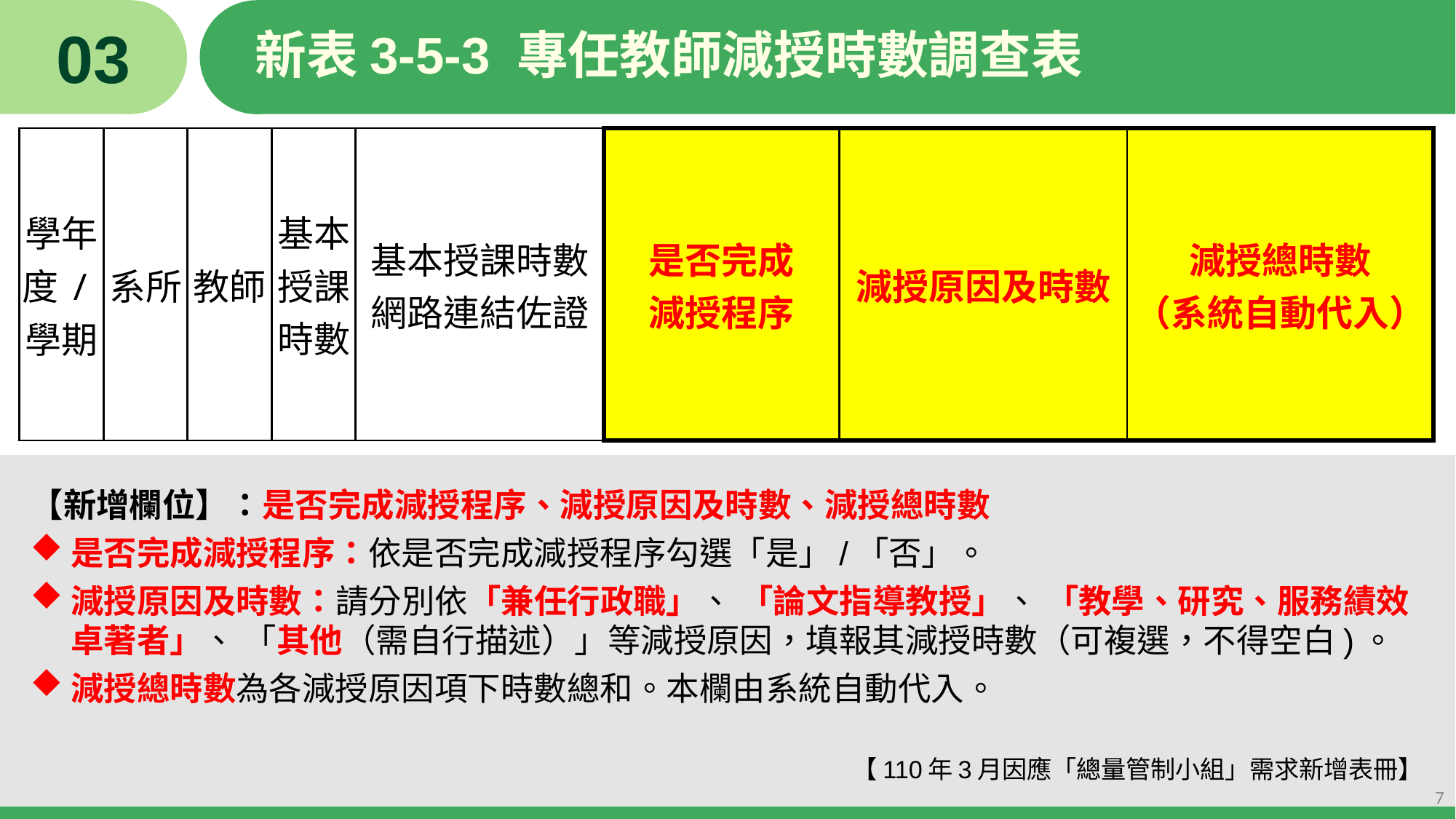

03
# 新表3-5-3 專任教師減授時數調查表
| 學年度/學期 | 系所 | 教師 | 基本授課時數 | 基本授課時數 網路連結佐證 | 是否完成 減授程序 | 減授原因及時數 | 減授總時數 （系統自動代入） |
| --- | --- | --- | --- | --- | --- | --- | --- |
【新增欄位】：是否完成減授程序、減授原因及時數、減授總時數
是否完成減授程序：依是否完成減授程序勾選「是」/「否」。
減授原因及時數：請分別依「兼任行政職」、 「論文指導教授」、 「教學、研究、服務績效卓著者」、 「其他（需自行描述）」等減授原因，填報其減授時數（可複選，不得空白)。
減授總時數為各減授原因項下時數總和。本欄由系統自動代入。

【110年3月因應「總量管制小組」需求新增表冊】
7